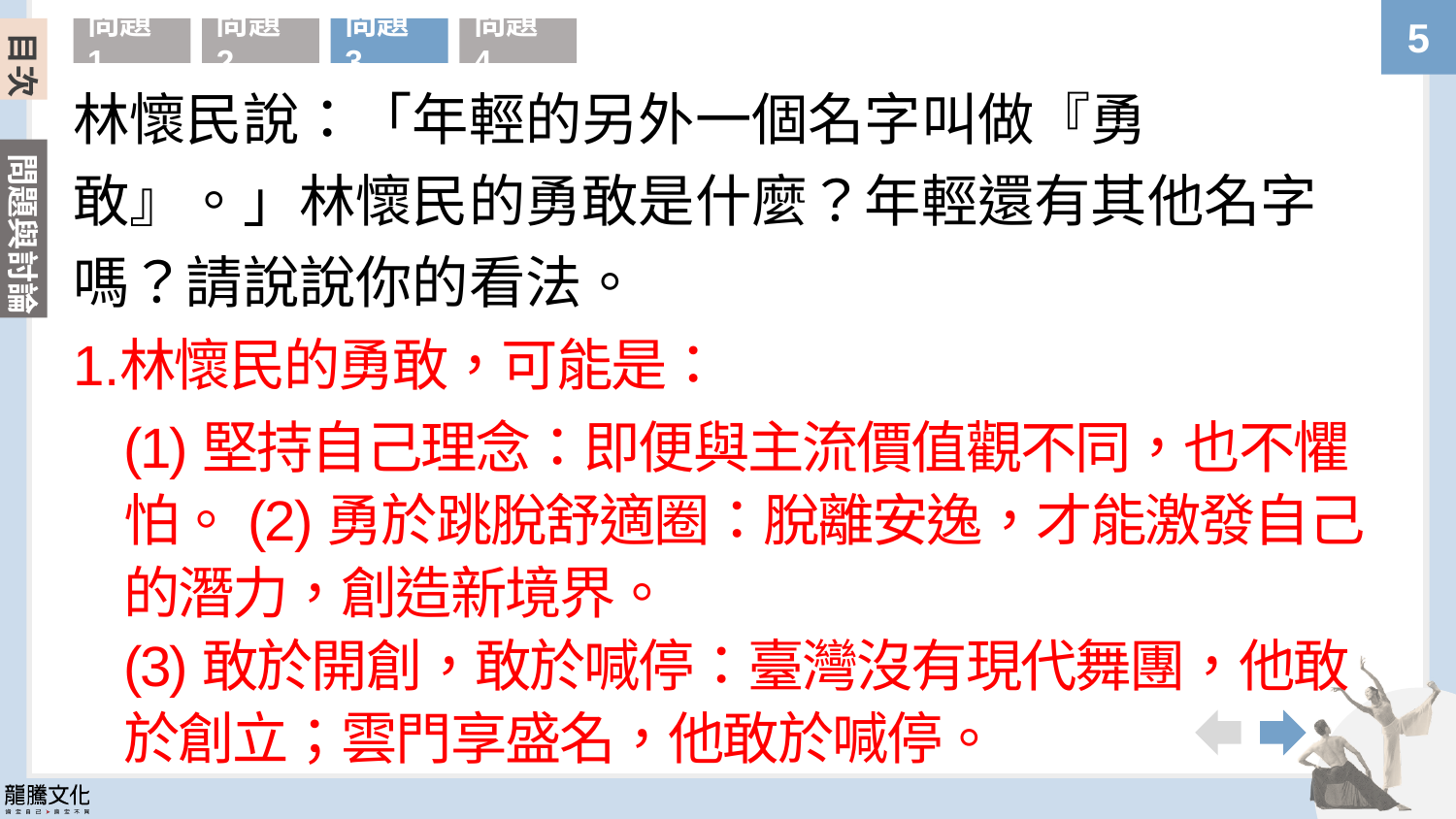

目次
問題1
問題2
問題3
問題4
林懷民說：「年輕的另外一個名字叫做『勇敢』。」林懷民的勇敢是什麼？年輕還有其他名字嗎？請說說你的看法。
林懷民的勇敢，可能是：
(1)堅持自己理念：即便與主流價值觀不同，也不懼怕。(2)勇於跳脫舒適圈：脫離安逸，才能激發自己的潛力，創造新境界。
(3)敢於開創，敢於喊停：臺灣沒有現代舞團，他敢
於創立；雲門享盛名，他敢於喊停。